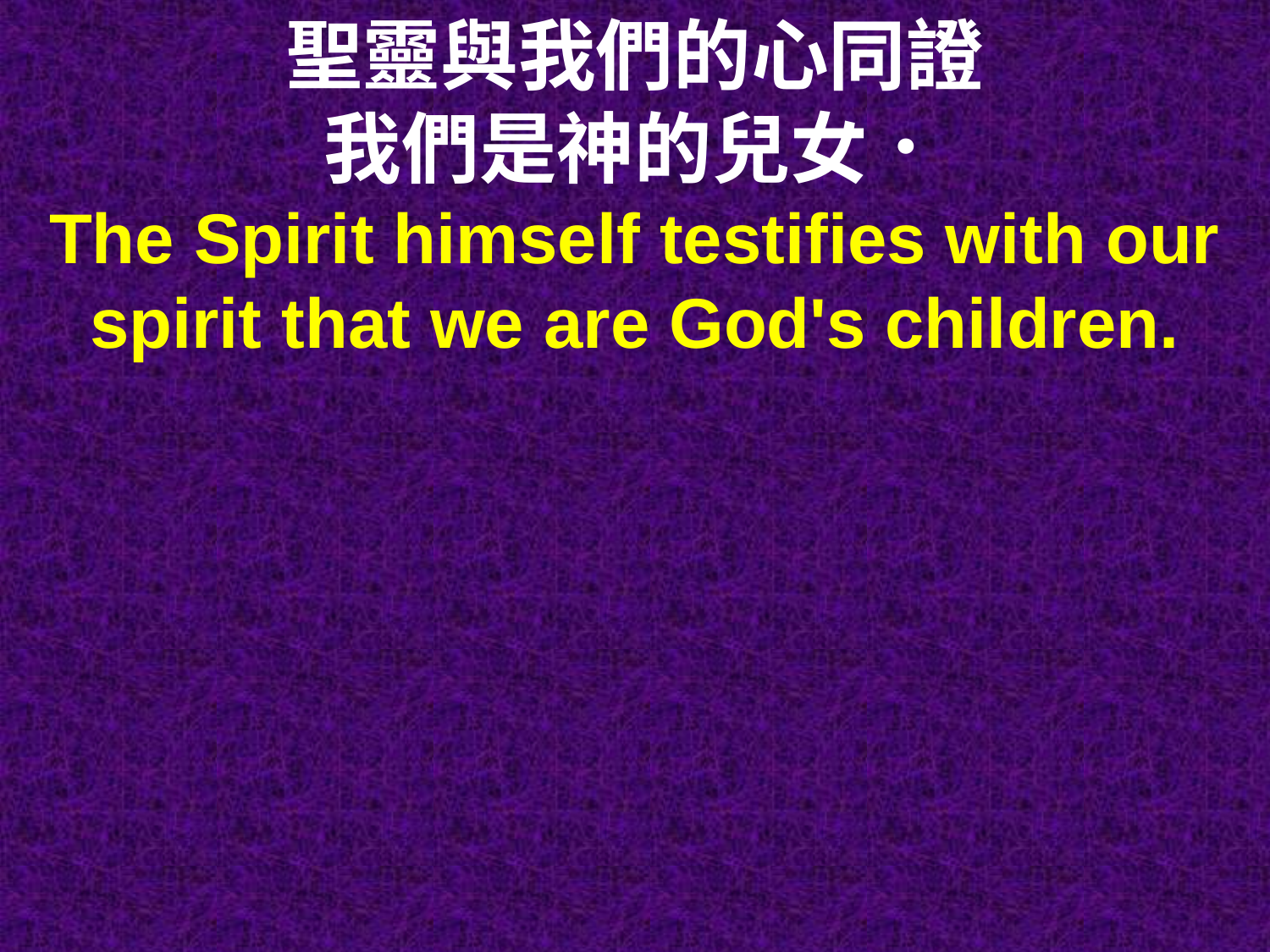

聖靈與我們的心同證
我們是神的兒女．
The Spirit himself testifies with our spirit that we are God's children.